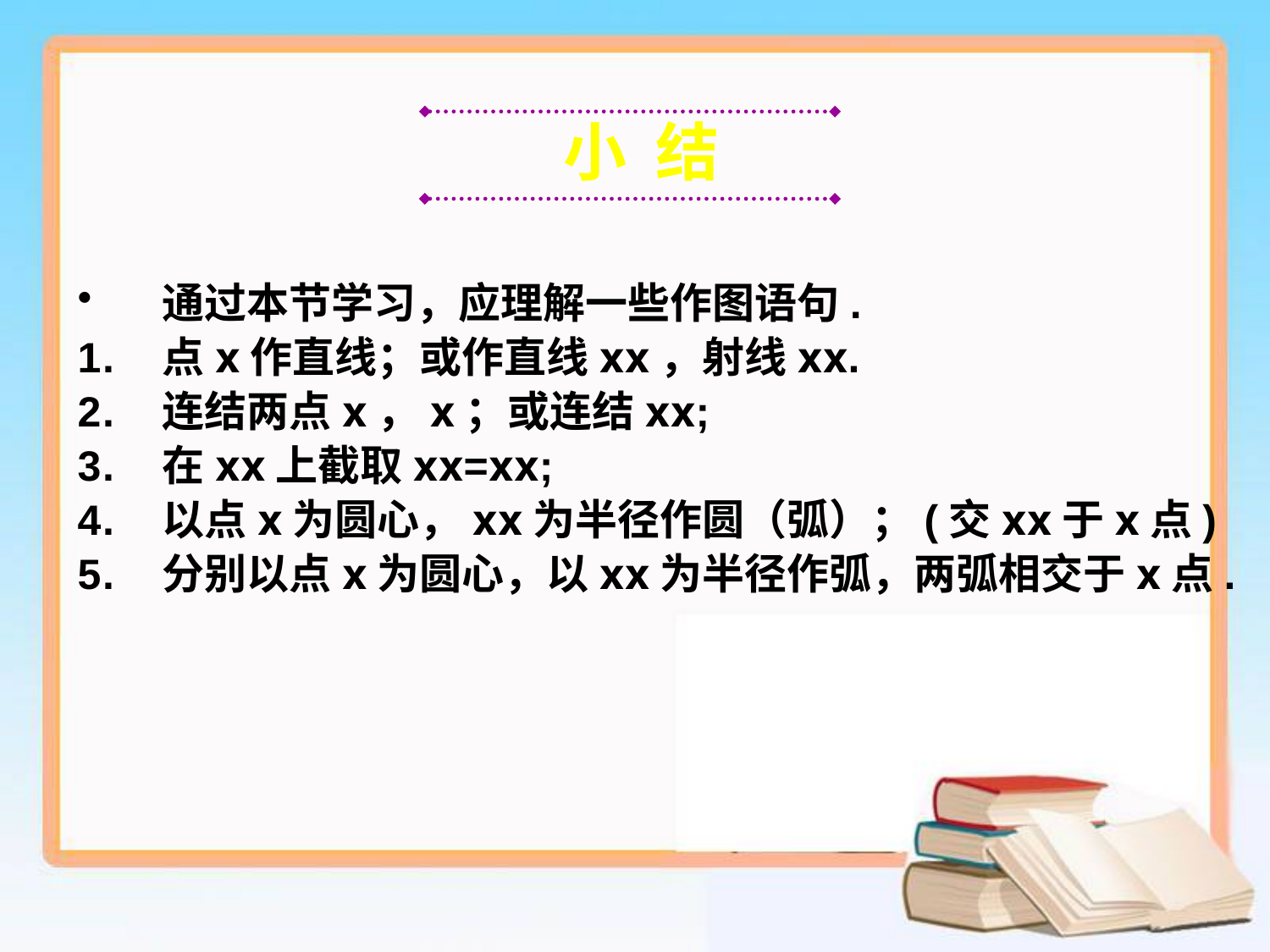

小  结

通过本节学习，应理解一些作图语句.
点x作直线；或作直线xx，射线xx.
连结两点x，x；或连结xx;
在xx上截取xx=xx;
以点x为圆心，xx为半径作圆（弧）；(交xx于x点)
分别以点x为圆心，以xx为半径作弧，两弧相交于x点.